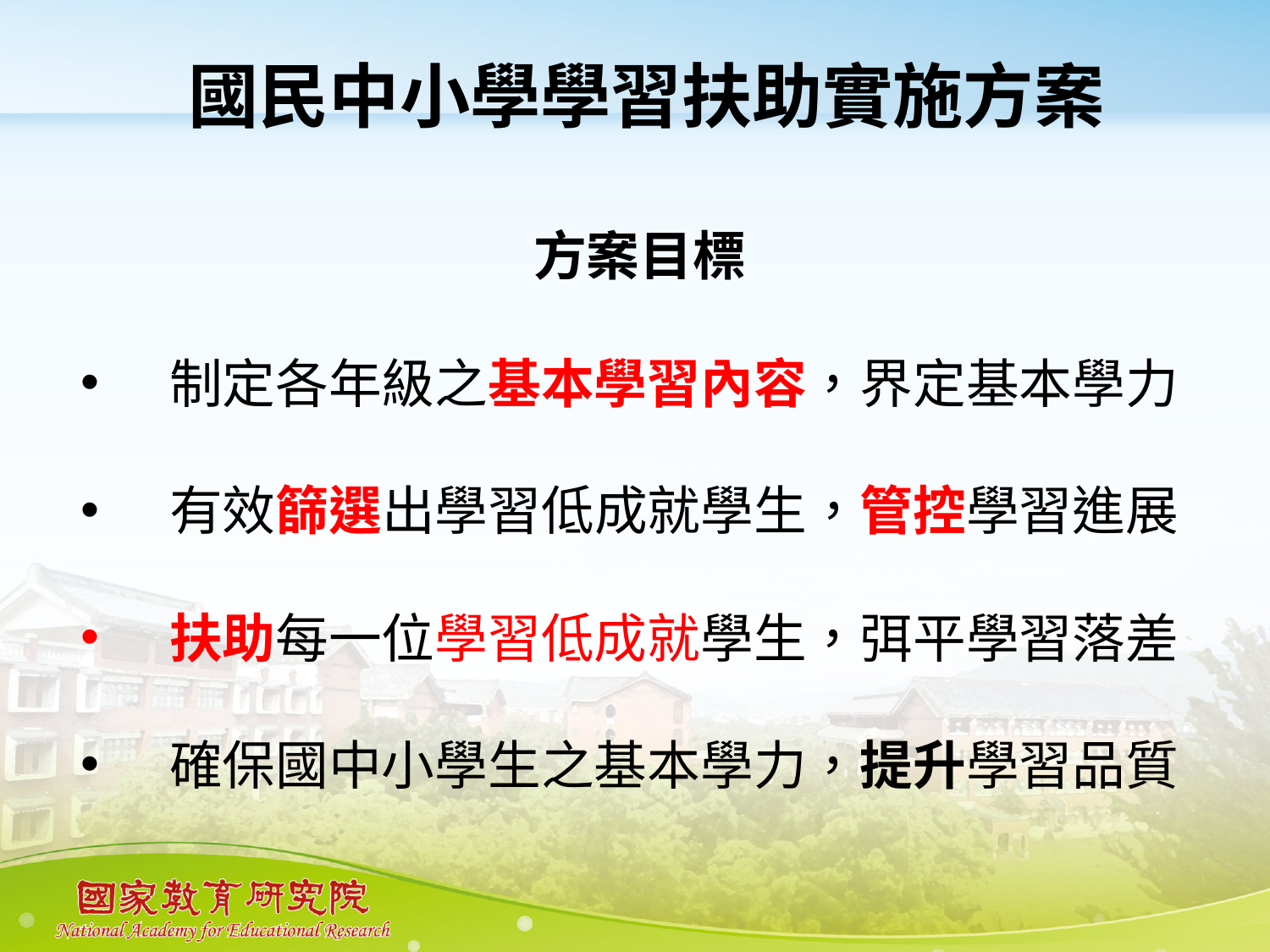

# 國民中小學學習扶助實施方案
方案目標
制定各年級之基本學習內容，界定基本學力
有效篩選出學習低成就學生，管控學習進展
扶助每一位學習低成就學生，弭平學習落差
確保國中小學生之基本學力，提升學習品質